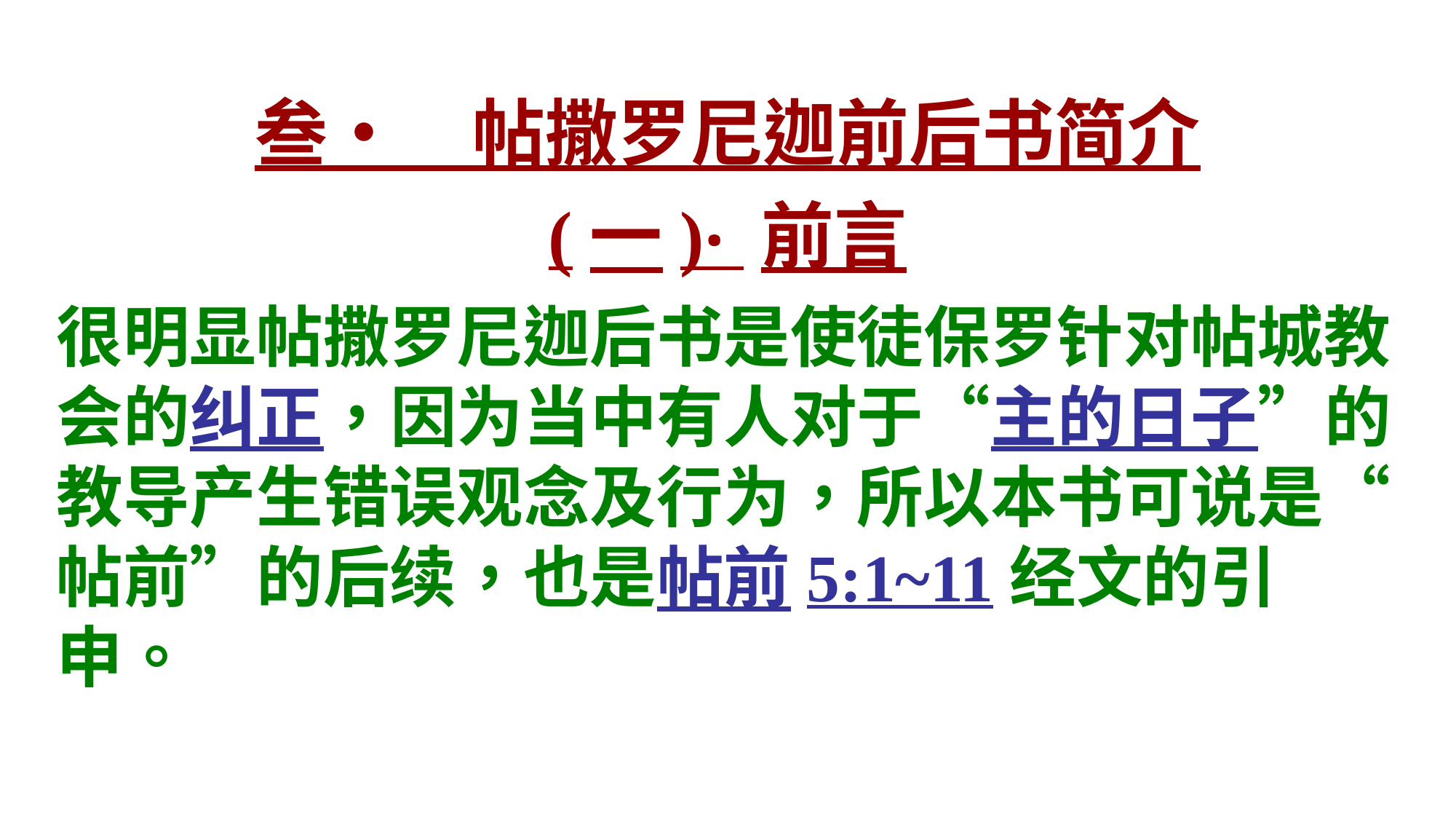

叁‧　帖撒罗尼迦前后书简介
(一)‧ 前言
很明显帖撒罗尼迦后书是使徒保罗针对帖城教会的纠正，因为当中有人对于“主的日子”的教导产生错误观念及行为，所以本书可说是“帖前”的后续，也是帖前5:1~11经文的引申。